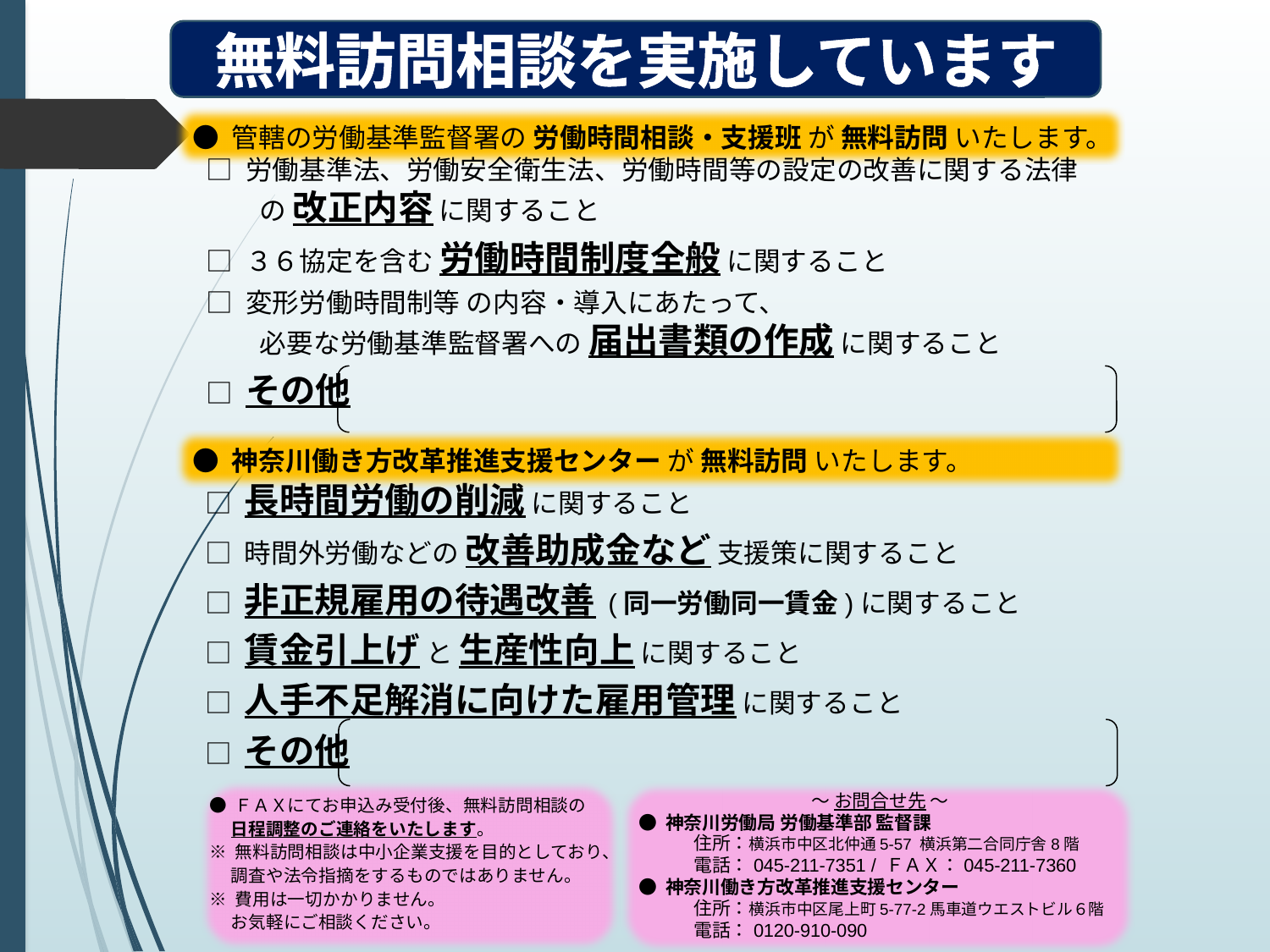

無料訪問相談を実施しています

● 管轄の労働基準監督署の 労働時間相談・支援班 が 無料訪問 いたします。
□ 労働基準法、労働安全衛生法、労働時間等の設定の改善に関する法律
　　の 改正内容 に関すること

□ ３６協定を含む 労働時間制度全般 に関すること

□ 変形労働時間制等 の内容・導入にあたって、
　　必要な労働基準監督署への 届出書類の作成 に関すること

□ その他

● 神奈川働き方改革推進支援センター が 無料訪問 いたします。
□ 長時間労働の削減 に関すること

□ 時間外労働などの 改善助成金など 支援策に関すること

□ 非正規雇用の待遇改善 (同一労働同一賃金)に関すること

□ 賃金引上げ と 生産性向上 に関すること

□ 人手不足解消に向けた雇用管理 に関すること

□ その他

～ お問合せ先 ～
● 神奈川労働局 労働基準部 監督課
　　　住所：横浜市中区北仲通5-57 横浜第二合同庁舎8階
　　　電話：045-211-7351 / ＦＡＸ：045-211-7360
● 神奈川働き方改革推進支援センター
　　　住所：横浜市中区尾上町5-77-2馬車道ウエストビル６階
　　　電話：0120-910-090
● ＦＡＸにてお申込み受付後、無料訪問相談の
　 日程調整のご連絡をいたします。
※ 無料訪問相談は中小企業支援を目的としており、
　 調査や法令指摘をするものではありません。
※ 費用は一切かかりません。
　 お気軽にご相談ください。